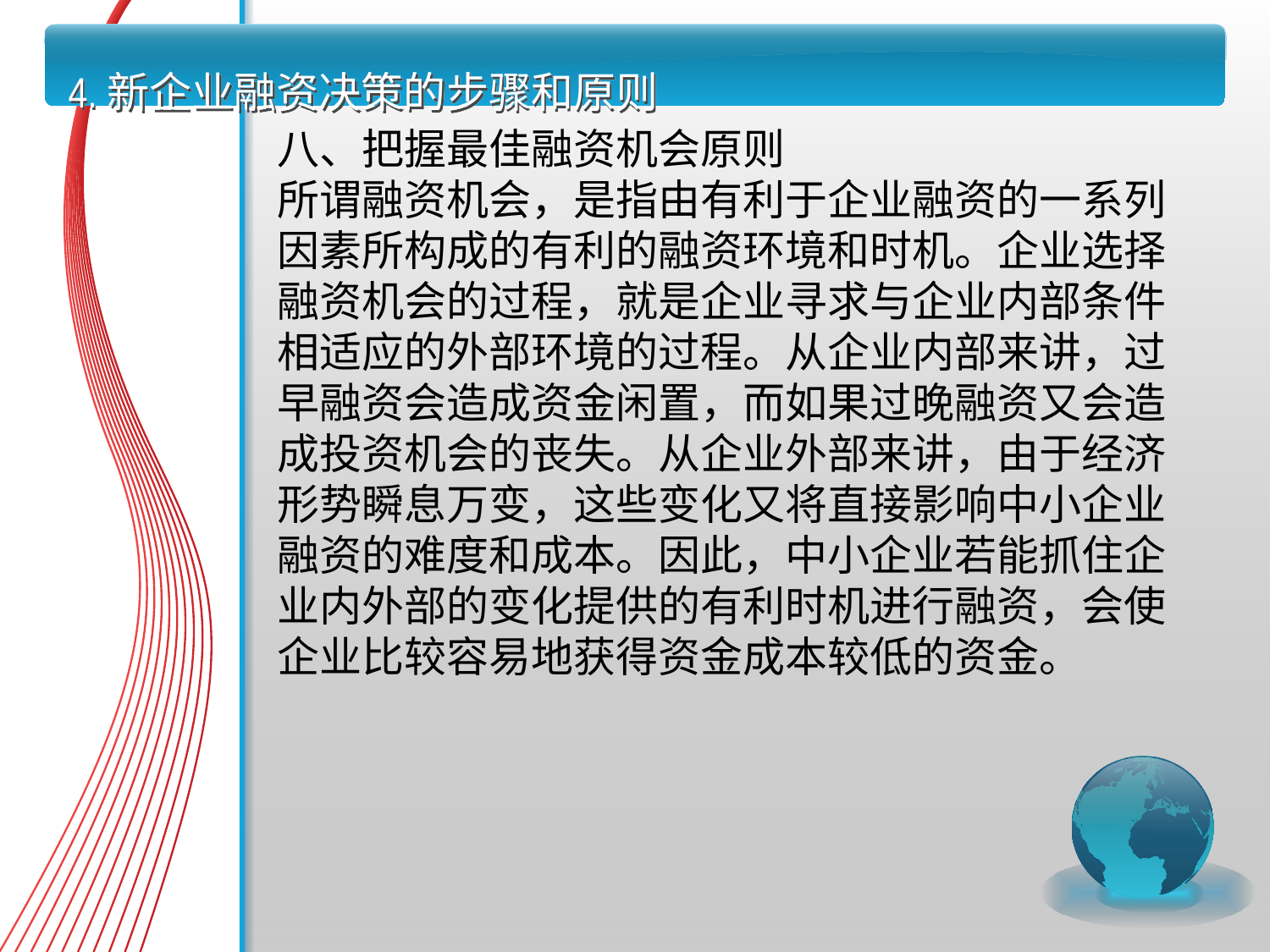

# 4.新企业融资决策的步骤和原则
八、把握最佳融资机会原则
所谓融资机会，是指由有利于企业融资的一系列因素所构成的有利的融资环境和时机。企业选择融资机会的过程，就是企业寻求与企业内部条件相适应的外部环境的过程。从企业内部来讲，过早融资会造成资金闲置，而如果过晚融资又会造成投资机会的丧失。从企业外部来讲，由于经济形势瞬息万变，这些变化又将直接影响中小企业融资的难度和成本。因此，中小企业若能抓住企业内外部的变化提供的有利时机进行融资，会使企业比较容易地获得资金成本较低的资金。